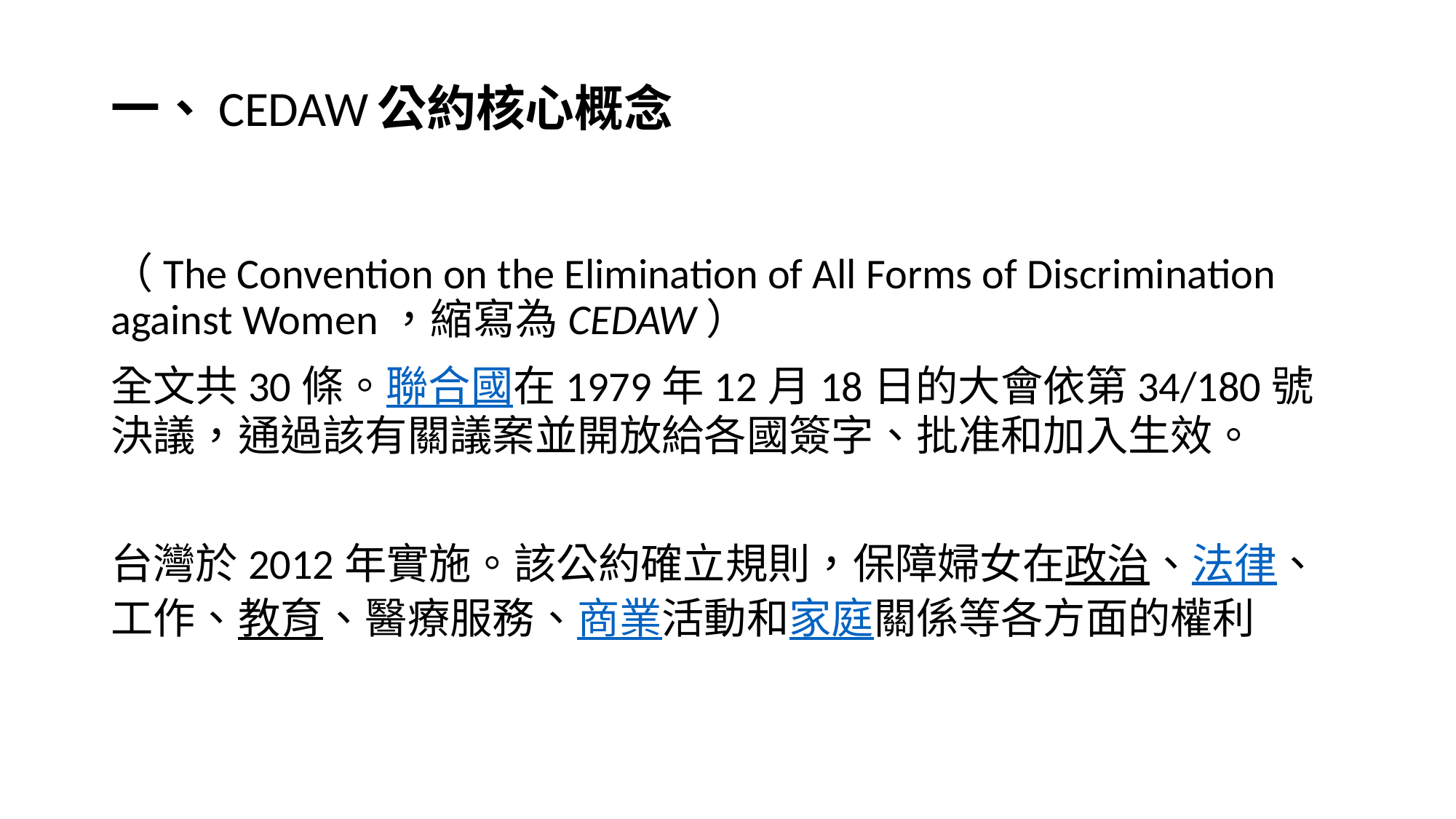

# 一、CEDAW公約核心概念
（The Convention on the Elimination of All Forms of Discrimination against Women，縮寫為CEDAW）
全文共30條。聯合國在1979年12月18日的大會依第34/180號決議，通過該有關議案並開放給各國簽字、批准和加入生效。

台灣於2012年實施。該公約確立規則，保障婦女在政治、法律、工作、教育、醫療服務、商業活動和家庭關係等各方面的權利